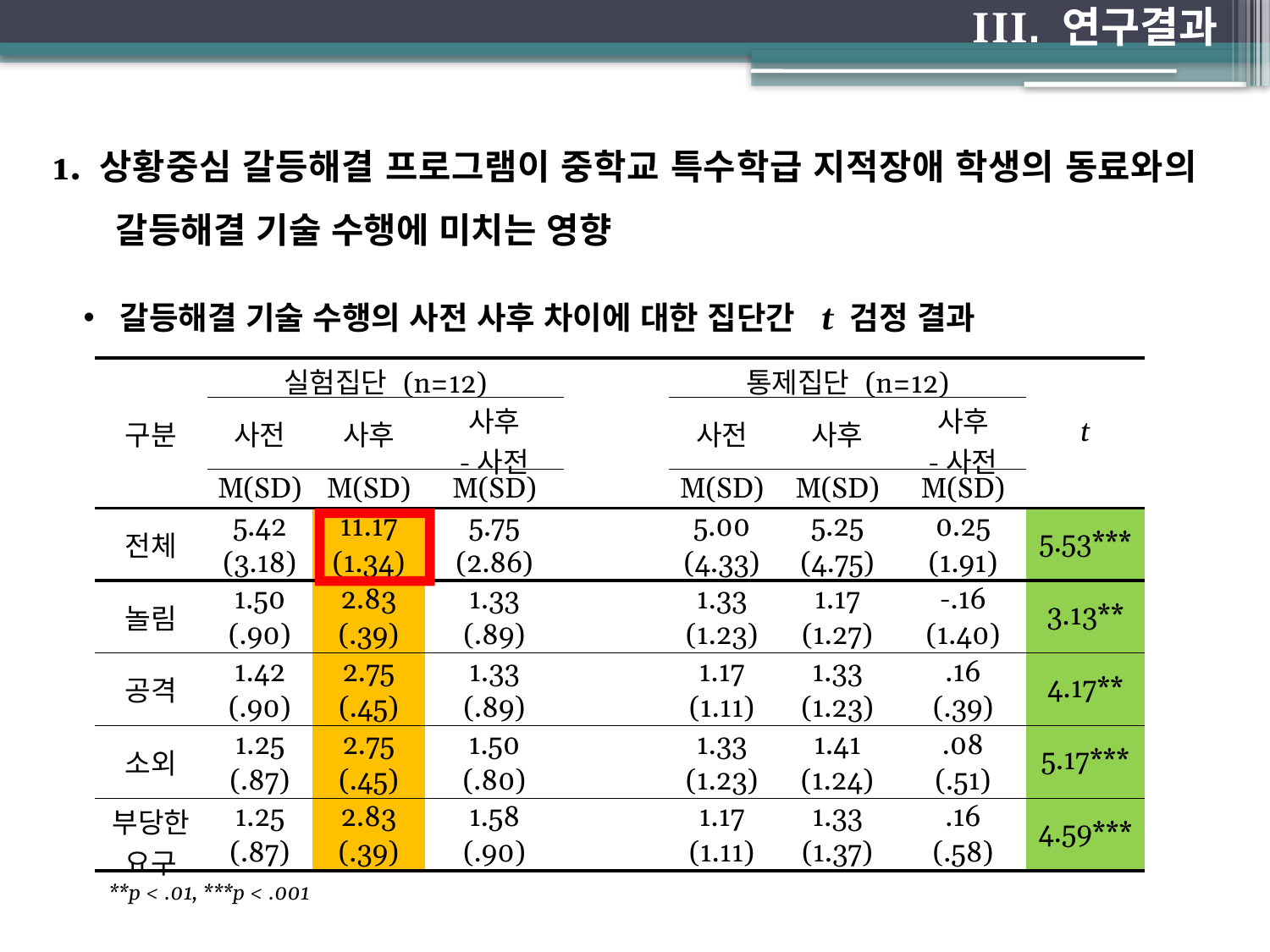

III. 연구결과
1. 상황중심 갈등해결 프로그램이 중학교 특수학급 지적장애 학생의 동료와의 갈등해결 기술 수행에 미치는 영향

  갈등해결 기술 수행의 사전 사후 차이에 대한 집단간  t 검정 결과
| 구분 | 실험집단 (n=12) |  |  |  | 통제집단 (n=12) |  |  | t |
| --- | --- | --- | --- | --- | --- | --- | --- | --- |
|  | 사전 | 사후 | 사후 -사전 |  | 사전 | 사후 | 사후 -사전 |  |
|  | M(SD) | M(SD) | M(SD) |  | M(SD) | M(SD) | M(SD) |  |
| 전체 | 5.42 (3.18) | 11.17 (1.34) | 5.75 (2.86) |  | 5.00 (4.33) | 5.25 (4.75) | 0.25 (1.91) | 5.53\*\*\* |
| 놀림 | 1.50 (.90) | 2.83 (.39) | 1.33 (.89) |  | 1.33 (1.23) | 1.17 (1.27) | -.16 (1.40) | 3.13\*\* |
| 공격 | 1.42 (.90) | 2.75 (.45) | 1.33 (.89) |  | 1.17 (1.11) | 1.33 (1.23) | .16 (.39) | 4.17\*\* |
| 소외 | 1.25 (.87) | 2.75 (.45) | 1.50 (.80) |  | 1.33 (1.23) | 1.41 (1.24) | .08 (.51) | 5.17\*\*\* |
| 부당한 요구 | 1.25 (.87) | 2.83 (.39) | 1.58 (.90) |  | 1.17 (1.11) | 1.33 (1.37) | .16 (.58) | 4.59\*\*\* |

**p < .01, ***p < .001